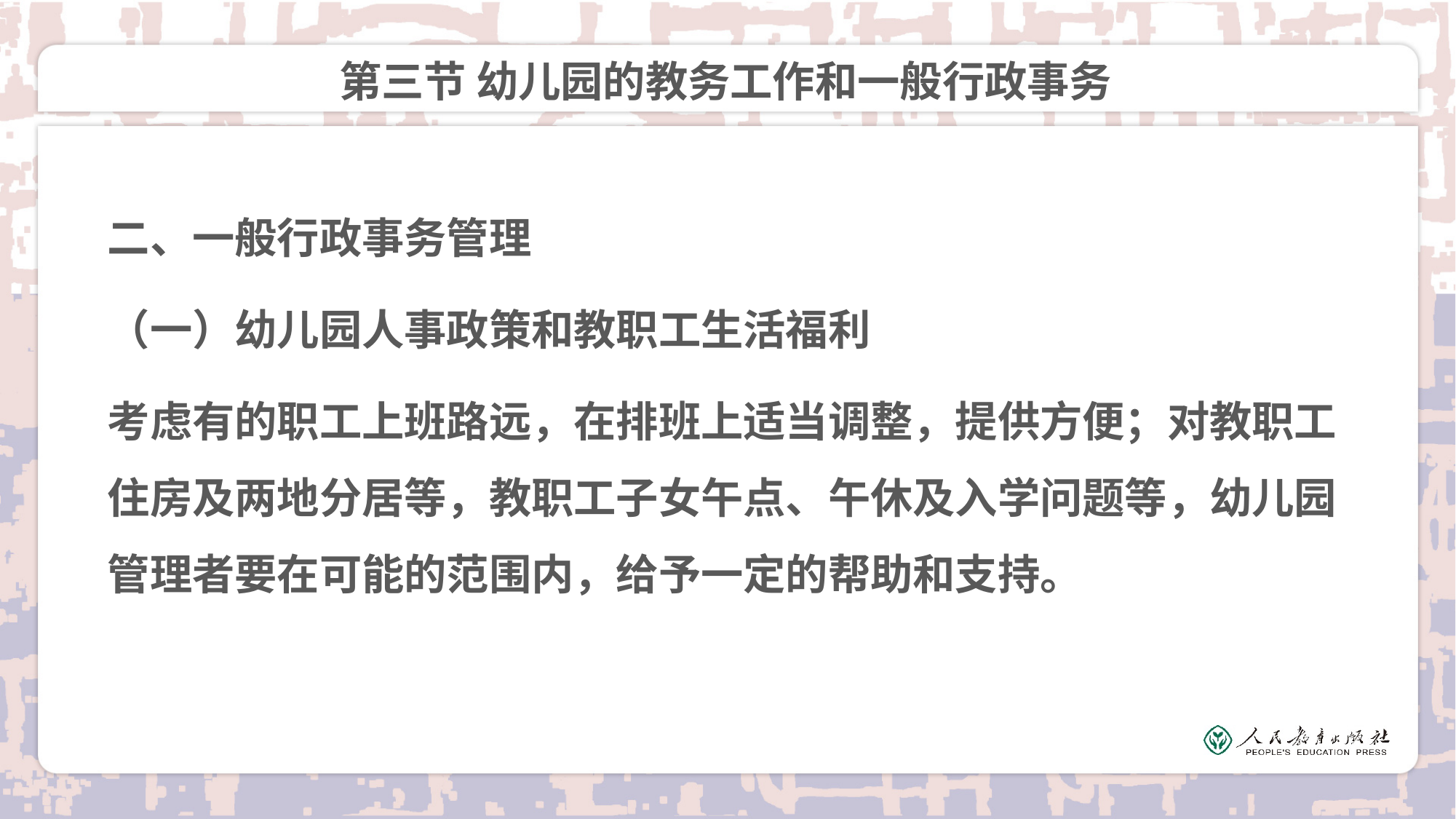

# 第三节 幼儿园的教务工作和一般行政事务
二、一般行政事务管理
（一）幼儿园人事政策和教职工生活福利
考虑有的职工上班路远，在排班上适当调整，提供方便；对教职工住房及两地分居等，教职工子女午点、午休及入学问题等，幼儿园管理者要在可能的范围内，给予一定的帮助和支持。